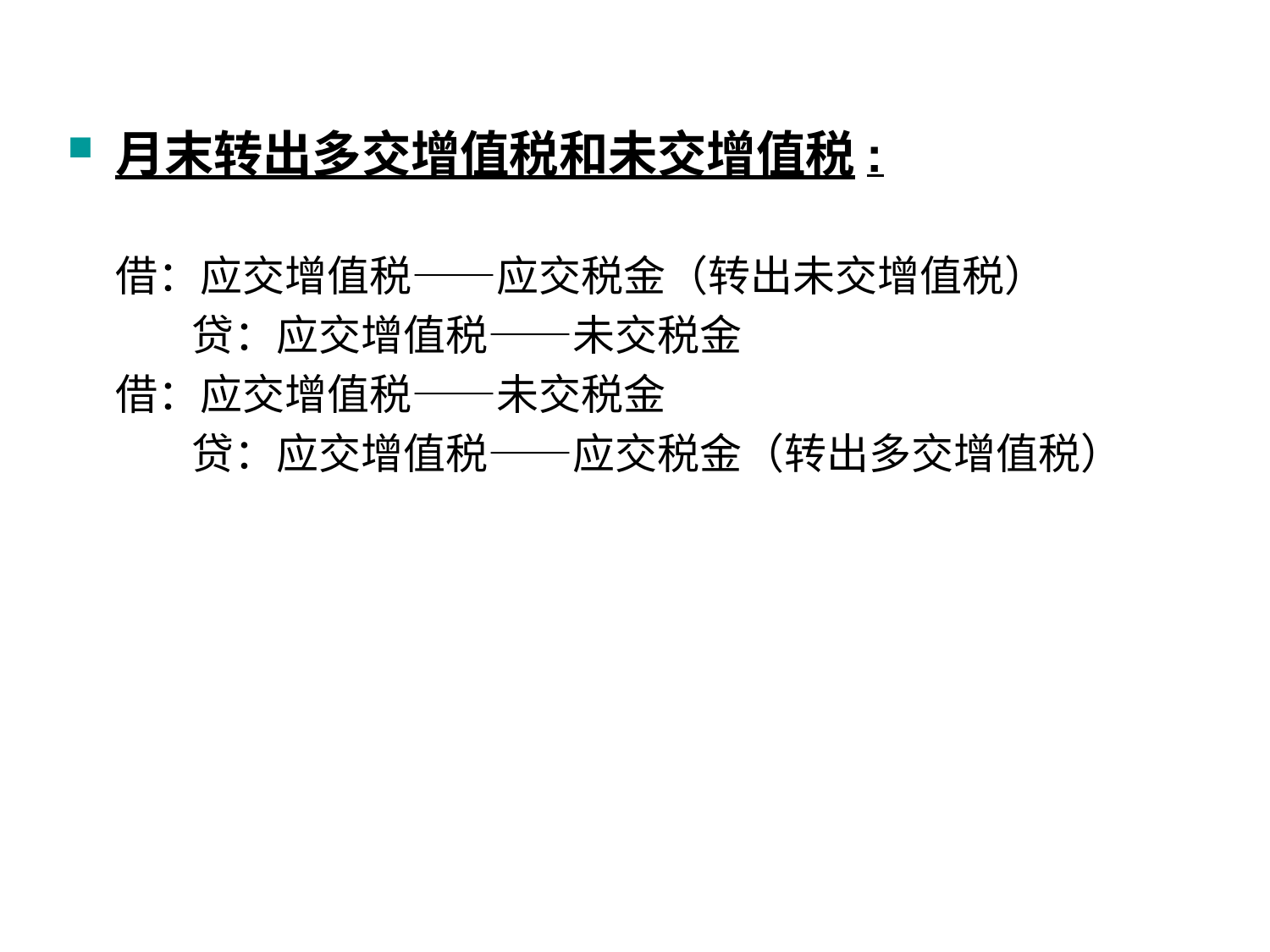

#
月末转出多交增值税和未交增值税:

    借：应交增值税——应交税金（转出未交增值税）
            贷：应交增值税——未交税金
    借：应交增值税——未交税金
            贷：应交增值税——应交税金（转出多交增值税）
156